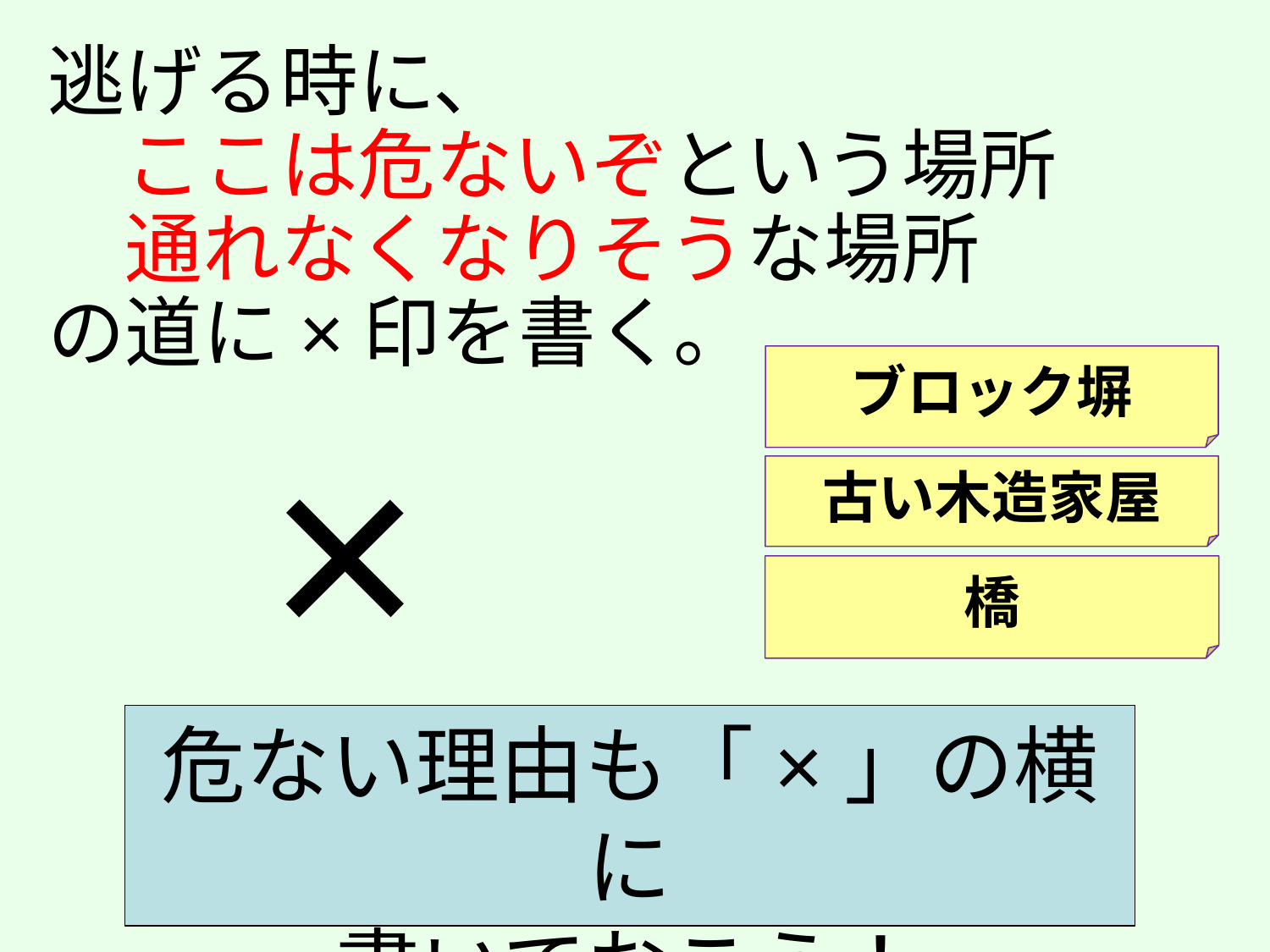

逃げる時に、
　ここは危ないぞという場所
　通れなくなりそうな場所
の道に×印を書く。
ブロック塀
×
古い木造家屋
橋
危ない理由も「×」の横に
書いておこう！